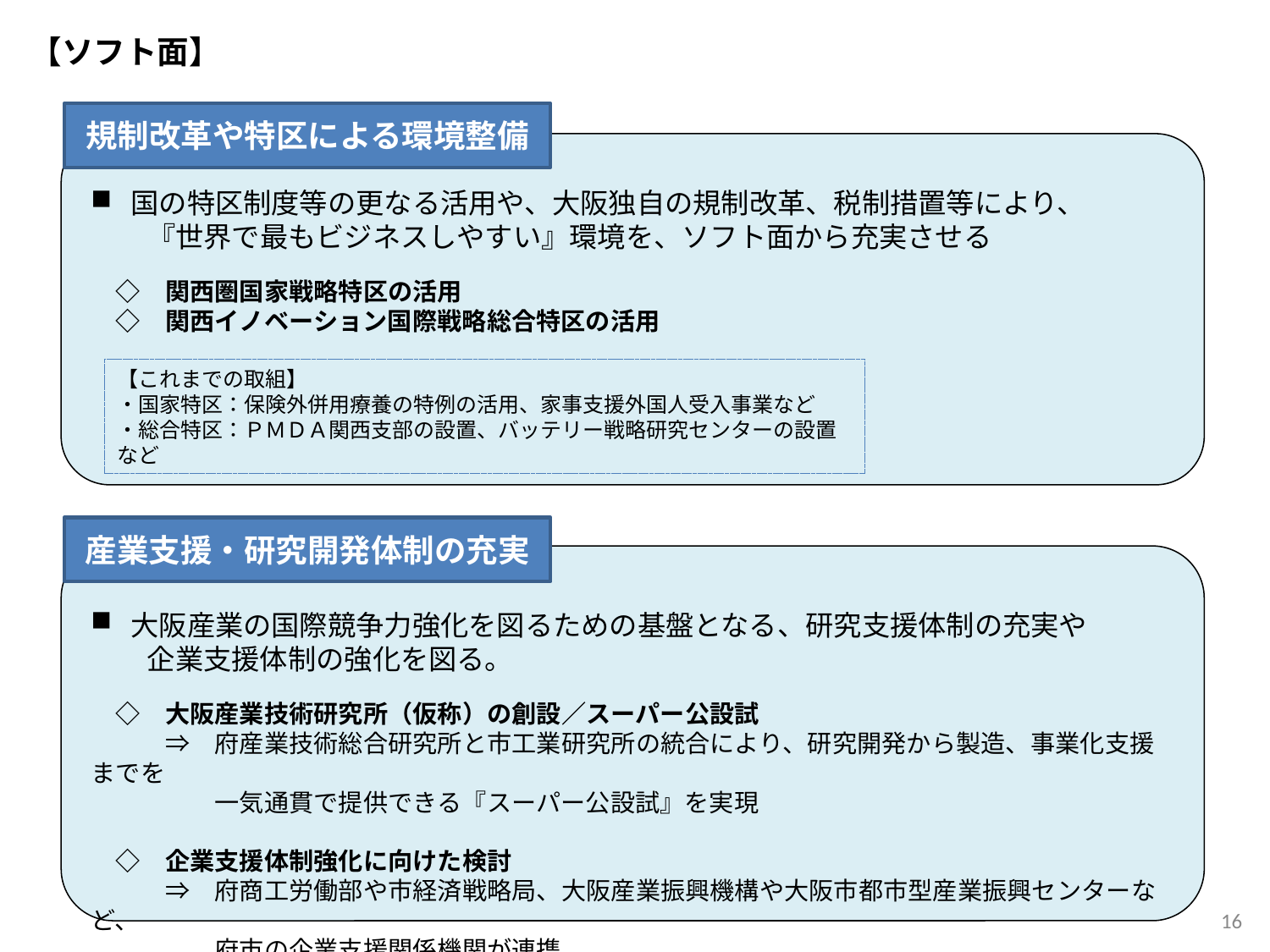

【ソフト面】
規制改革や特区による環境整備

国の特区制度等の更なる活用や、大阪独自の規制改革、税制措置等により、
　　『世界で最もビジネスしやすい』環境を、ソフト面から充実させる

　◇　関西圏国家戦略特区の活用
　◇　関西イノベーション国際戦略総合特区の活用
【これまでの取組】
・国家特区：保険外併用療養の特例の活用、家事支援外国人受入事業など
・総合特区：ＰＭＤＡ関西支部の設置、バッテリー戦略研究センターの設置など
産業支援・研究開発体制の充実

大阪産業の国際競争力強化を図るための基盤となる、研究支援体制の充実や
　　企業支援体制の強化を図る。

　◇　大阪産業技術研究所（仮称）の創設／スーパー公設試
　　　⇒　府産業技術総合研究所と市工業研究所の統合により、研究開発から製造、事業化支援までを
　　　　　一気通貫で提供できる『スーパー公設試』を実現

　◇　企業支援体制強化に向けた検討
　　　⇒　府商工労働部や市経済戦略局、大阪産業振興機構や大阪市都市型産業振興センターなど、
　　　　　府市の企業支援関係機関が連携
16